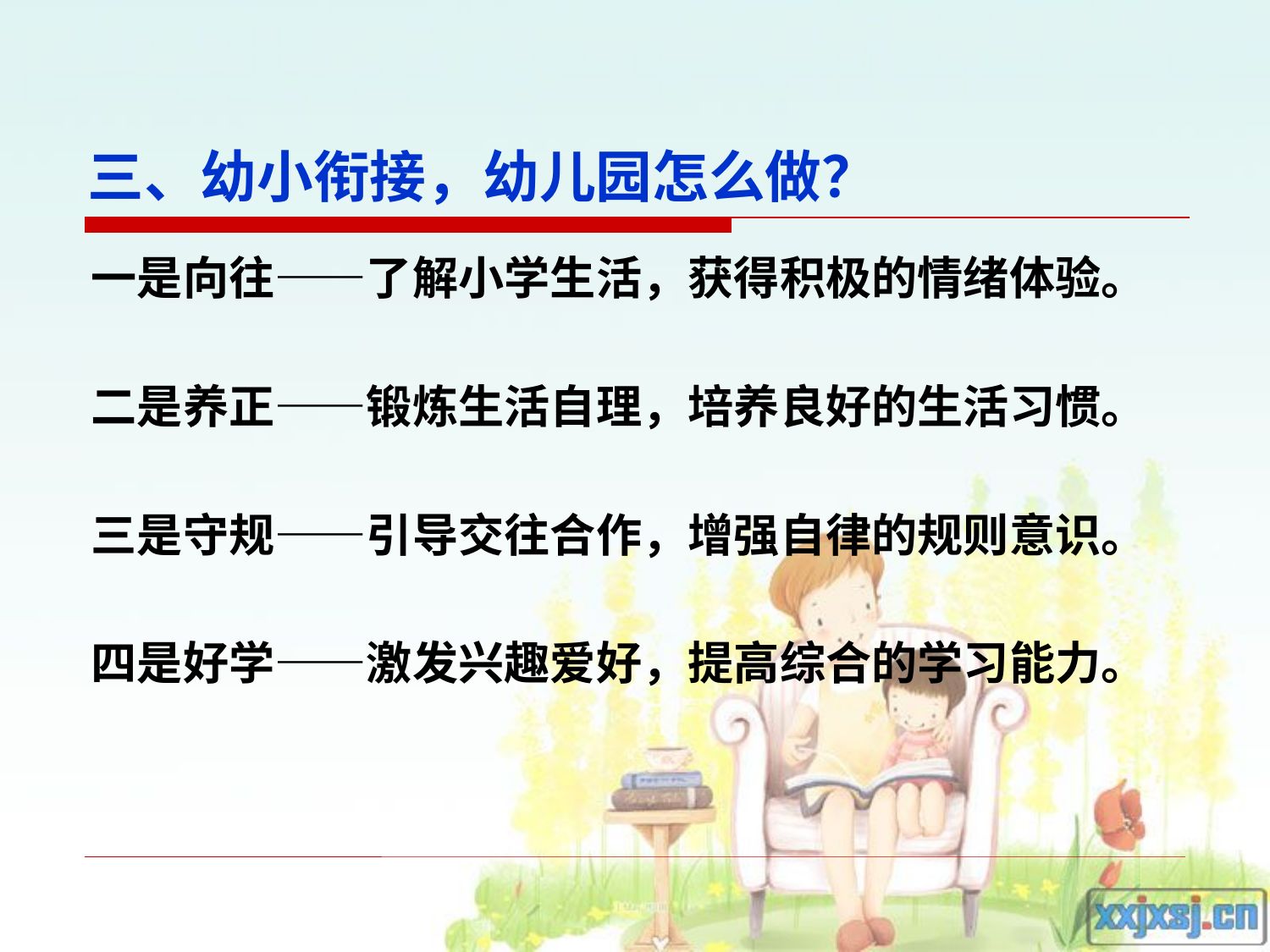

# 三、幼小衔接，幼儿园怎么做？
一是向往——了解小学生活，获得积极的情绪体验。

二是养正——锻炼生活自理，培养良好的生活习惯。

三是守规——引导交往合作，增强自律的规则意识。

四是好学——激发兴趣爱好，提高综合的学习能力。